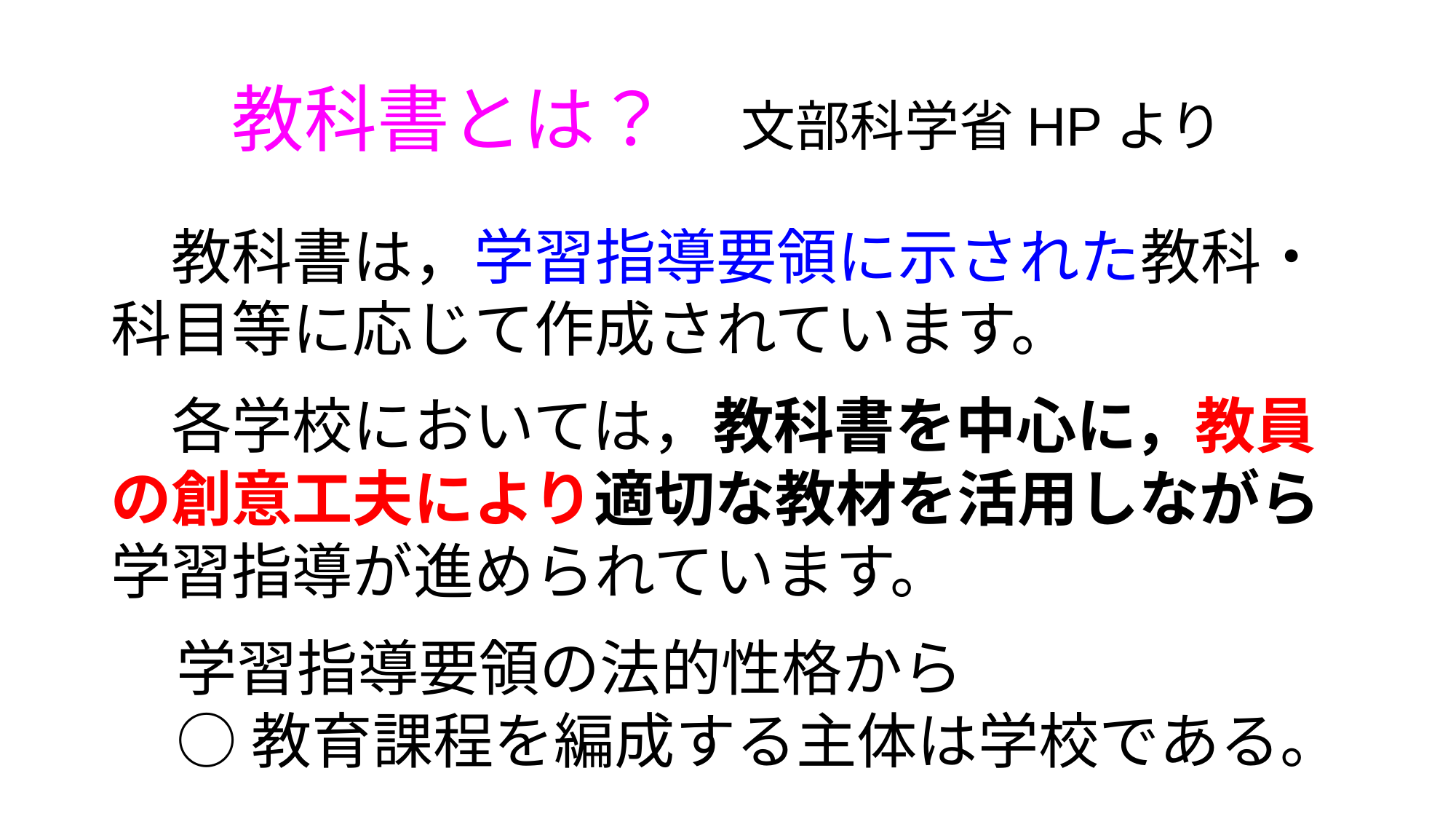

# 教科書とは？　文部科学省HPより
　教科書は，学習指導要領に示された教科・科目等に応じて作成されています。
　各学校においては，教科書を中心に，教員の創意工夫により適切な教材を活用しながら学習指導が進められています。
学習指導要領の法的性格から
○教育課程を編成する主体は学校である。